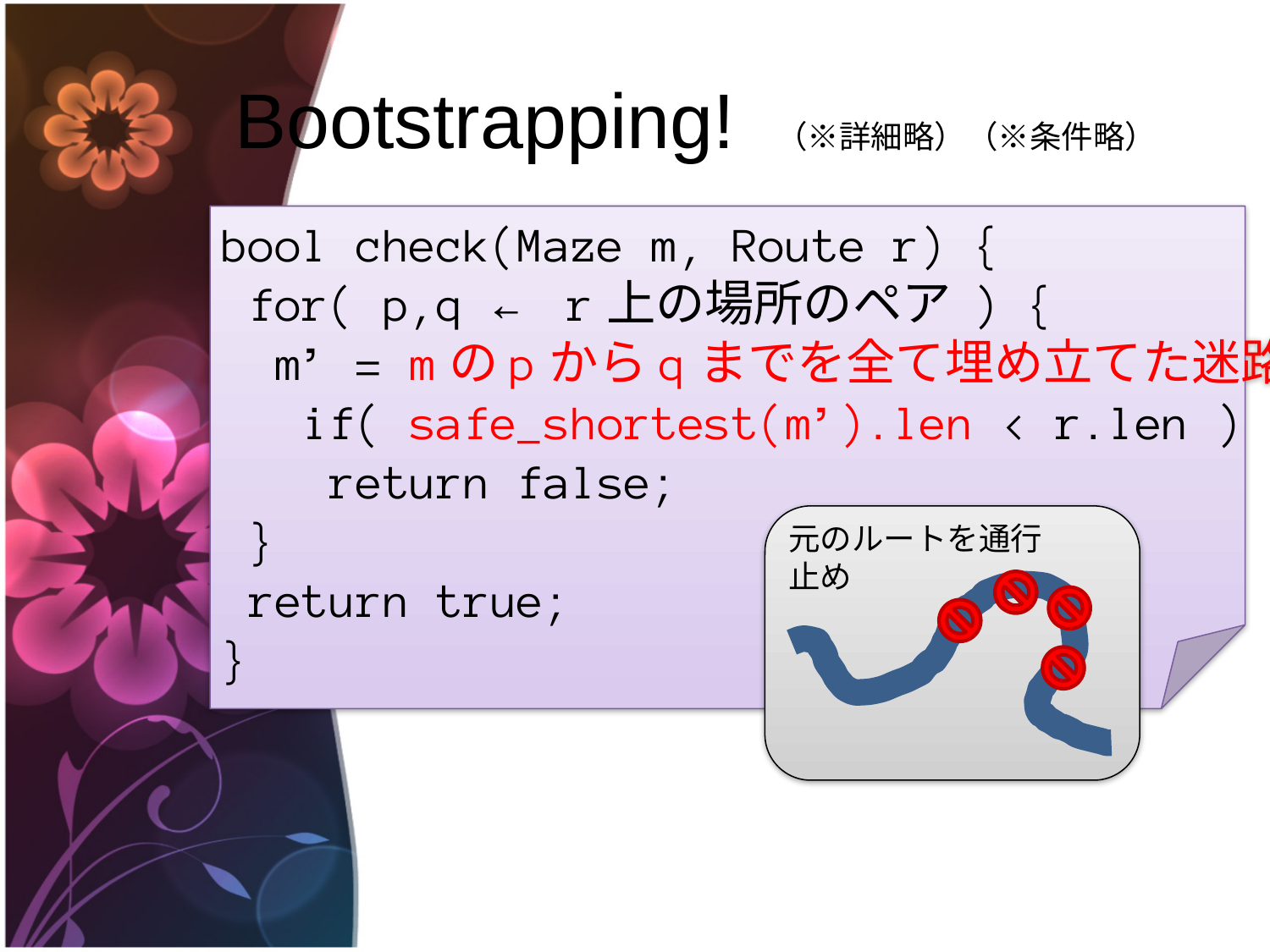

# Bootstrapping! （※詳細略）（※条件略）
bool check(Maze m, Route r) {
 for( p,q ← r上の場所のペア ) {
  m’ = mのpからqまでを全て埋め立てた迷路
   if( safe_shortest(m’).len < r.len )
    return false;
 }
 return true;
}

元のルートを通行止め